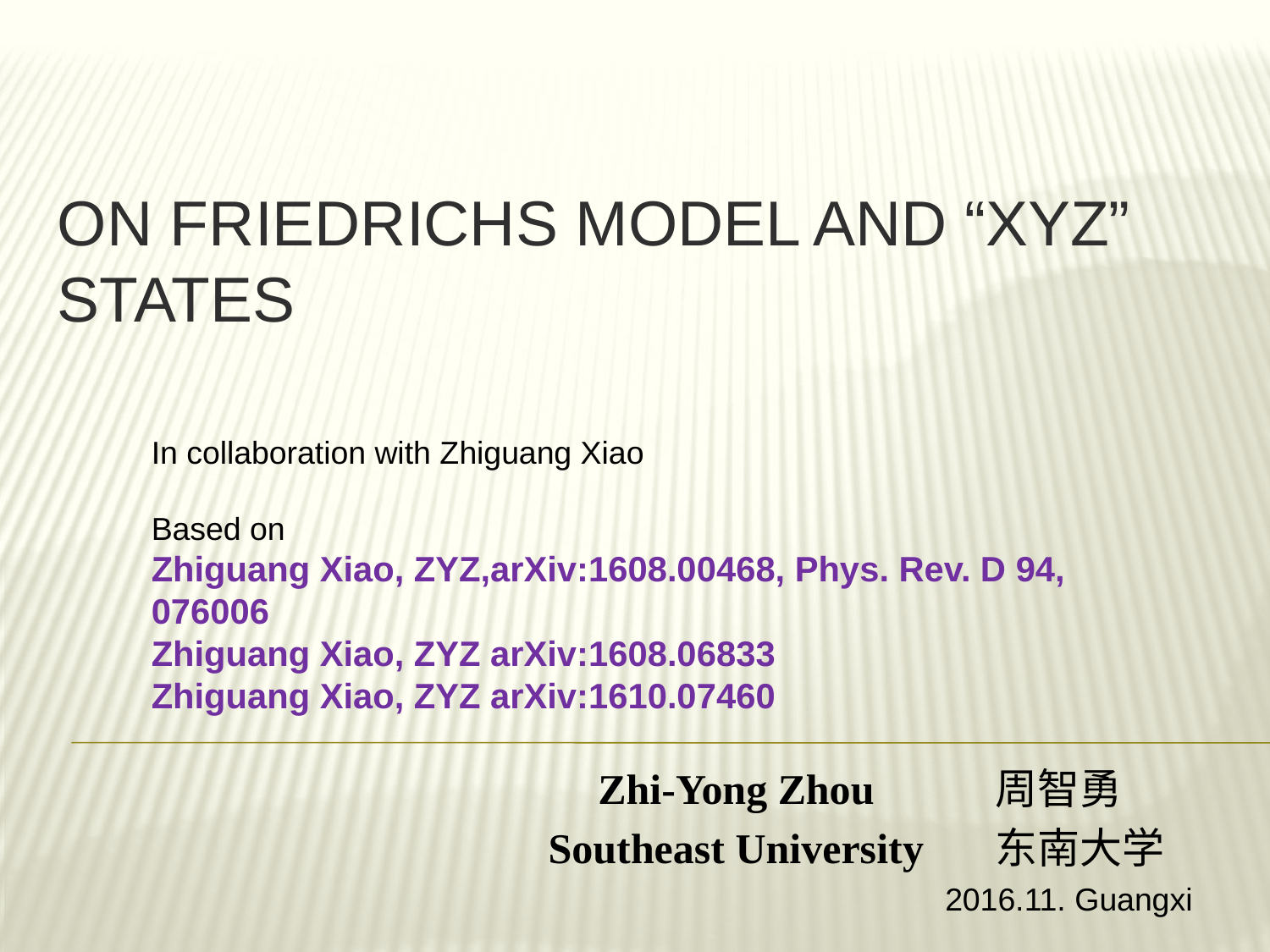

# On Friedrichs model and “XYZ” states
In collaboration with Zhiguang Xiao

Based on
Zhiguang Xiao, ZYZ,arXiv:1608.00468, Phys. Rev. D 94, 076006
Zhiguang Xiao, ZYZ arXiv:1608.06833
Zhiguang Xiao, ZYZ arXiv:1610.07460
Zhi-Yong Zhou
Southeast University
周智勇
东南大学
2016.11. Guangxi